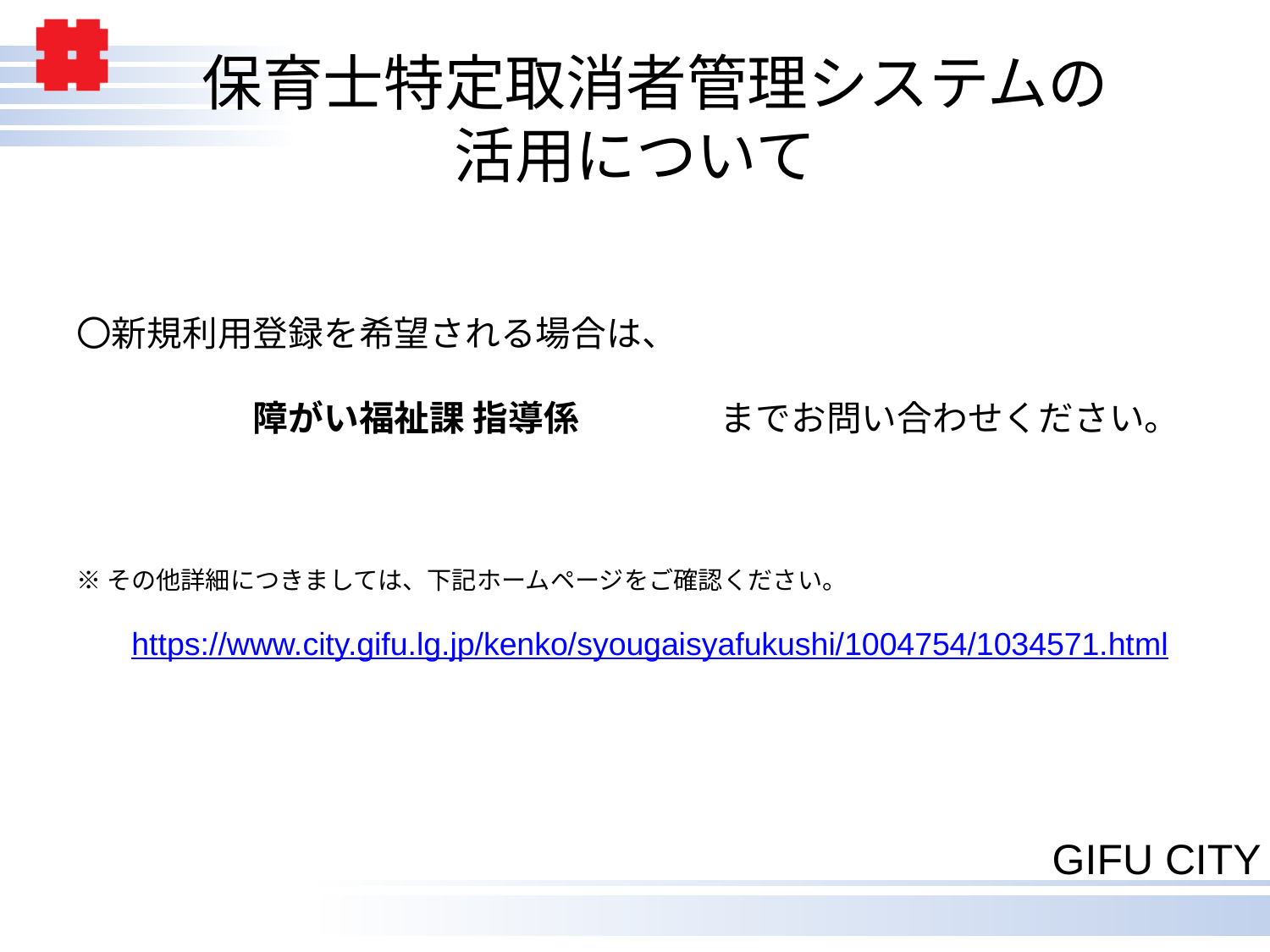

# 保育士特定取消者管理システムの 活用について
〇新規利用登録を希望される場合は、

　　　　　障がい福祉課 指導係　　　　までお問い合わせください。

※その他詳細につきましては、下記ホームページをご確認ください。

　　https://www.city.gifu.lg.jp/kenko/syougaisyafukushi/1004754/1034571.html